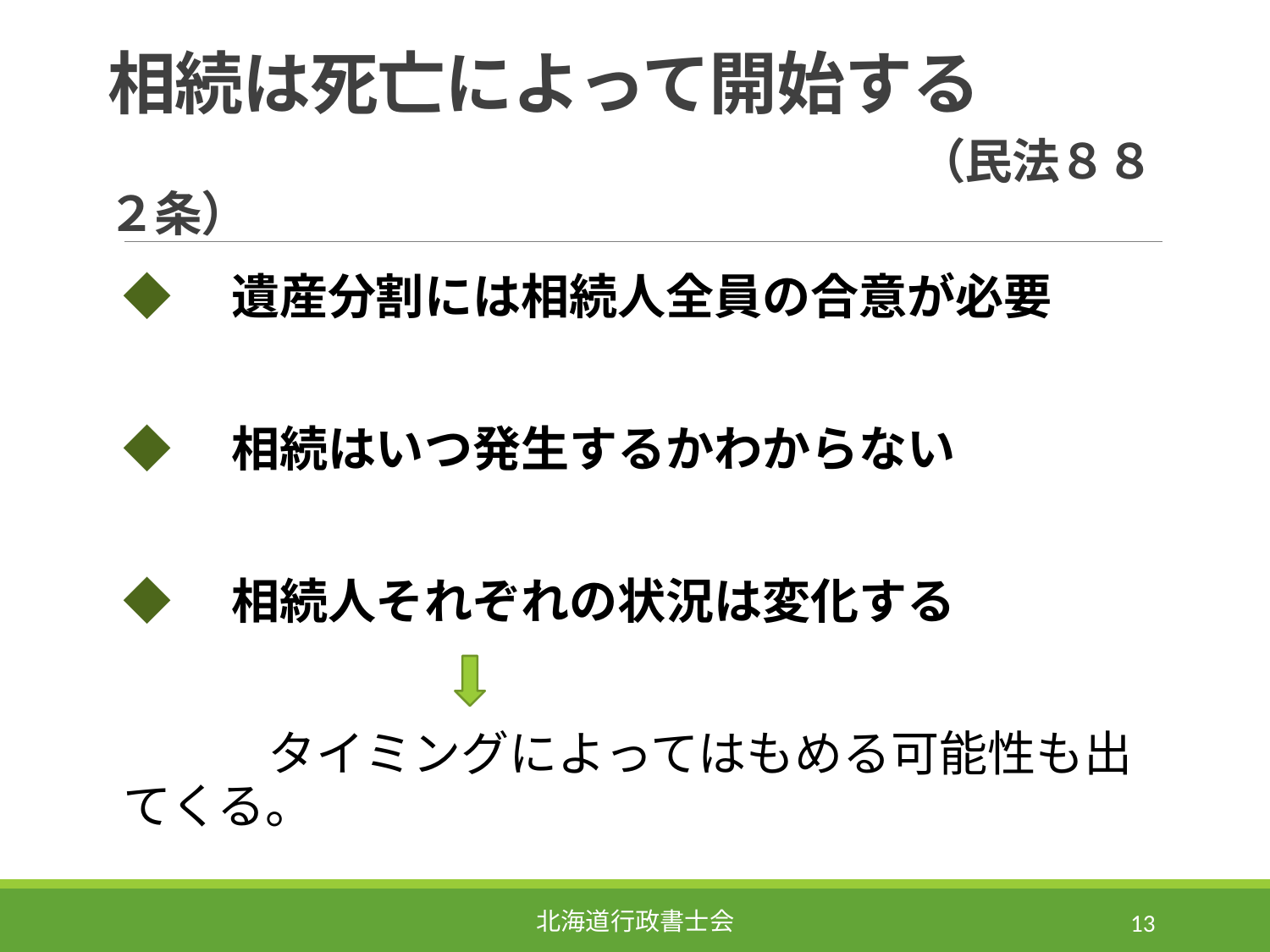

# 相続は死亡によって開始する 　　　　　　　　　　　　（民法８８２条）
◆　遺産分割には相続人全員の合意が必要

◆　相続はいつ発生するかわからない

◆　相続人それぞれの状況は変化する

　　　タイミングによってはもめる可能性も出てくる。

北海道行政書士会
13